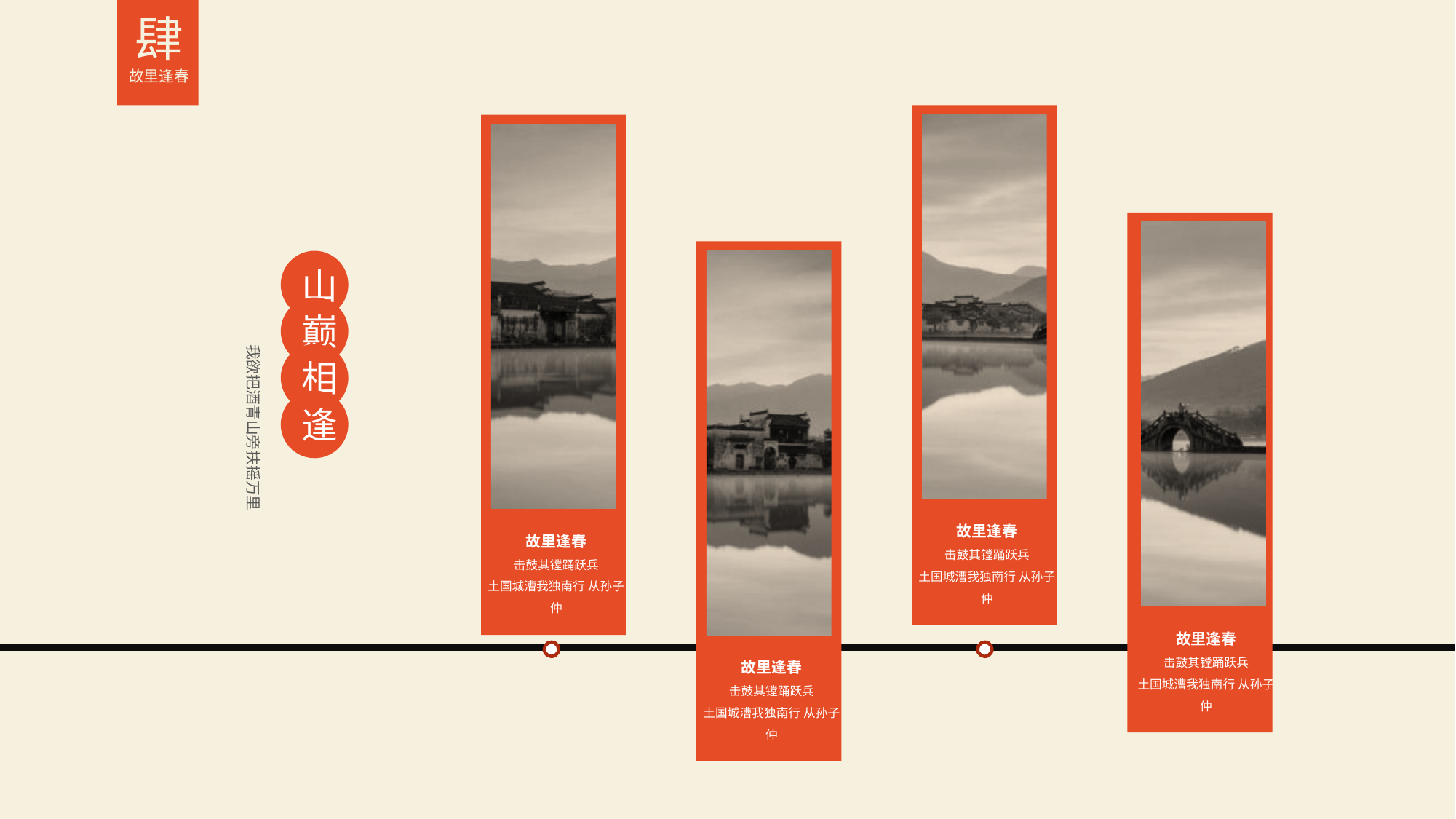

肆
故里逢春

故里逢春
击鼓其镗踊跃兵
土国城漕我独南行 从孙子仲

故里逢春
击鼓其镗踊跃兵
土国城漕我独南行 从孙子仲

故里逢春
击鼓其镗踊跃兵
土国城漕我独南行 从孙子仲

故里逢春
击鼓其镗踊跃兵
土国城漕我独南行 从孙子仲
山
巅
相
逢
我欲把酒青山旁扶摇万里